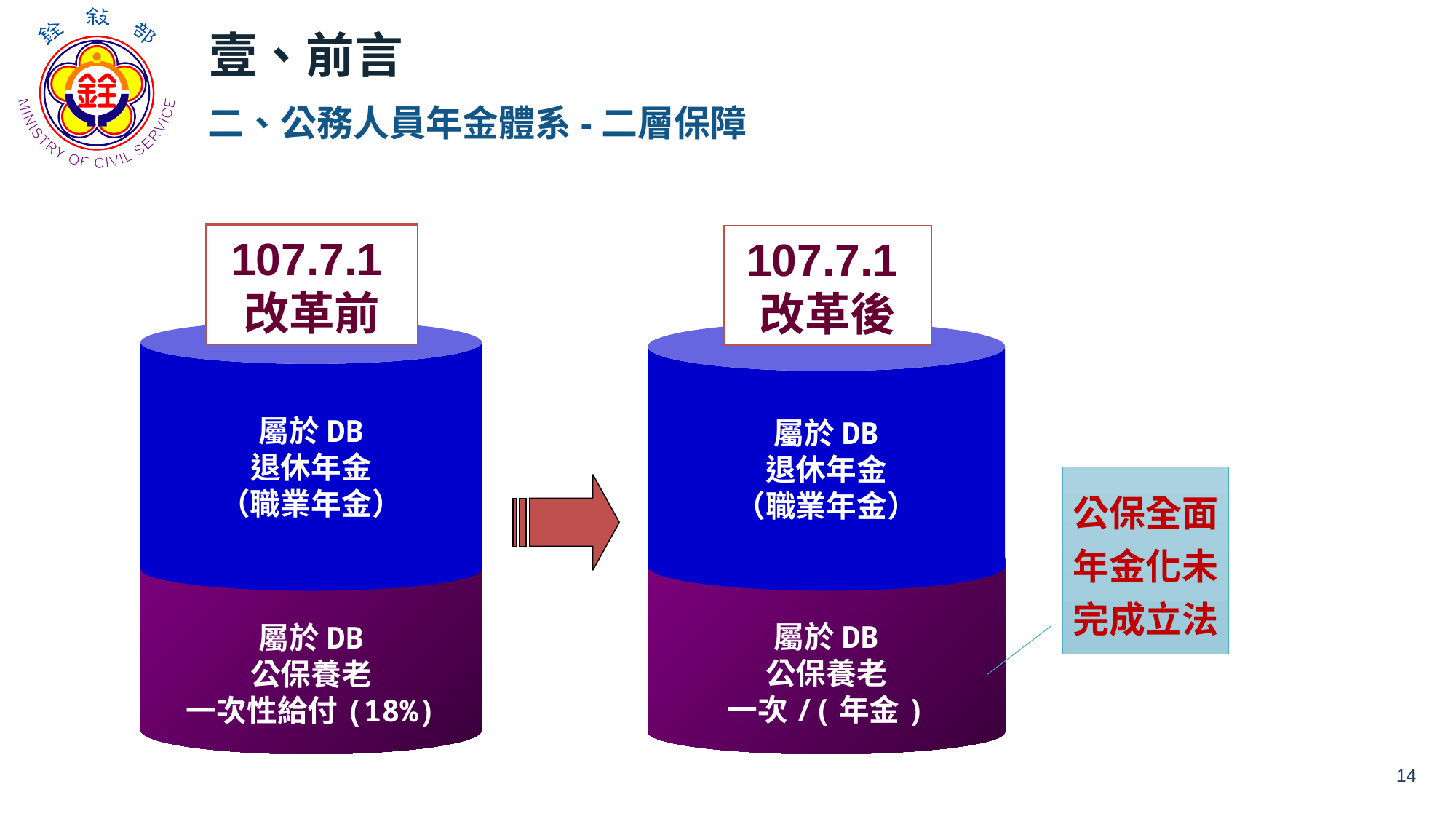

壹、前言
二、公務人員年金體系-二層保障
107.7.1改革前
107.7.1改革後
屬於DB
退休年金
（職業年金）
屬於DB
退休年金
（職業年金）

屬於DB
公保養老
一次性給付(18%)

屬於DB
公保養老
一次/(年金)
公保全面年金化未完成立法